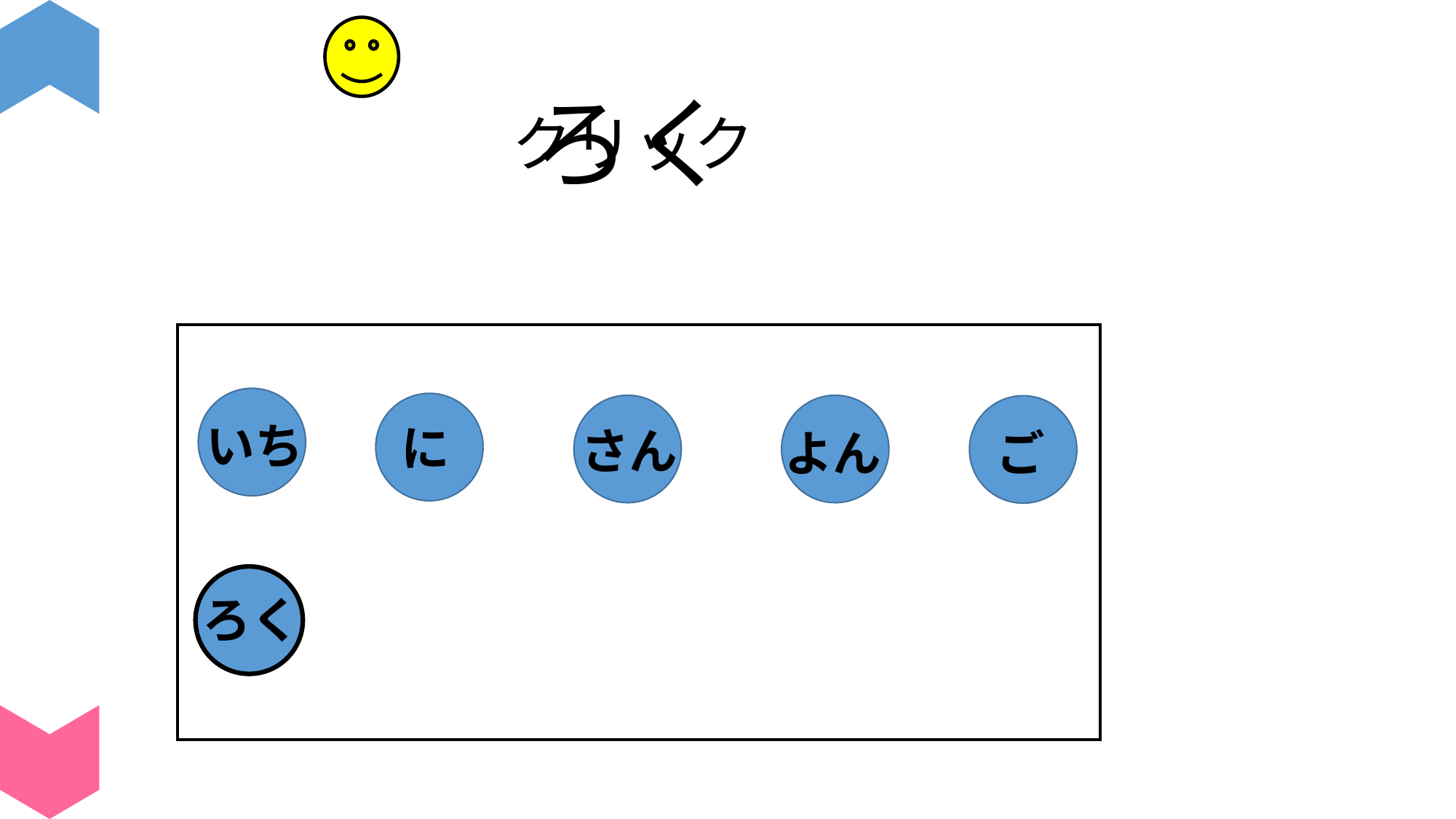

ろく
クリック

いち
に
さん
よん
ご

ろく